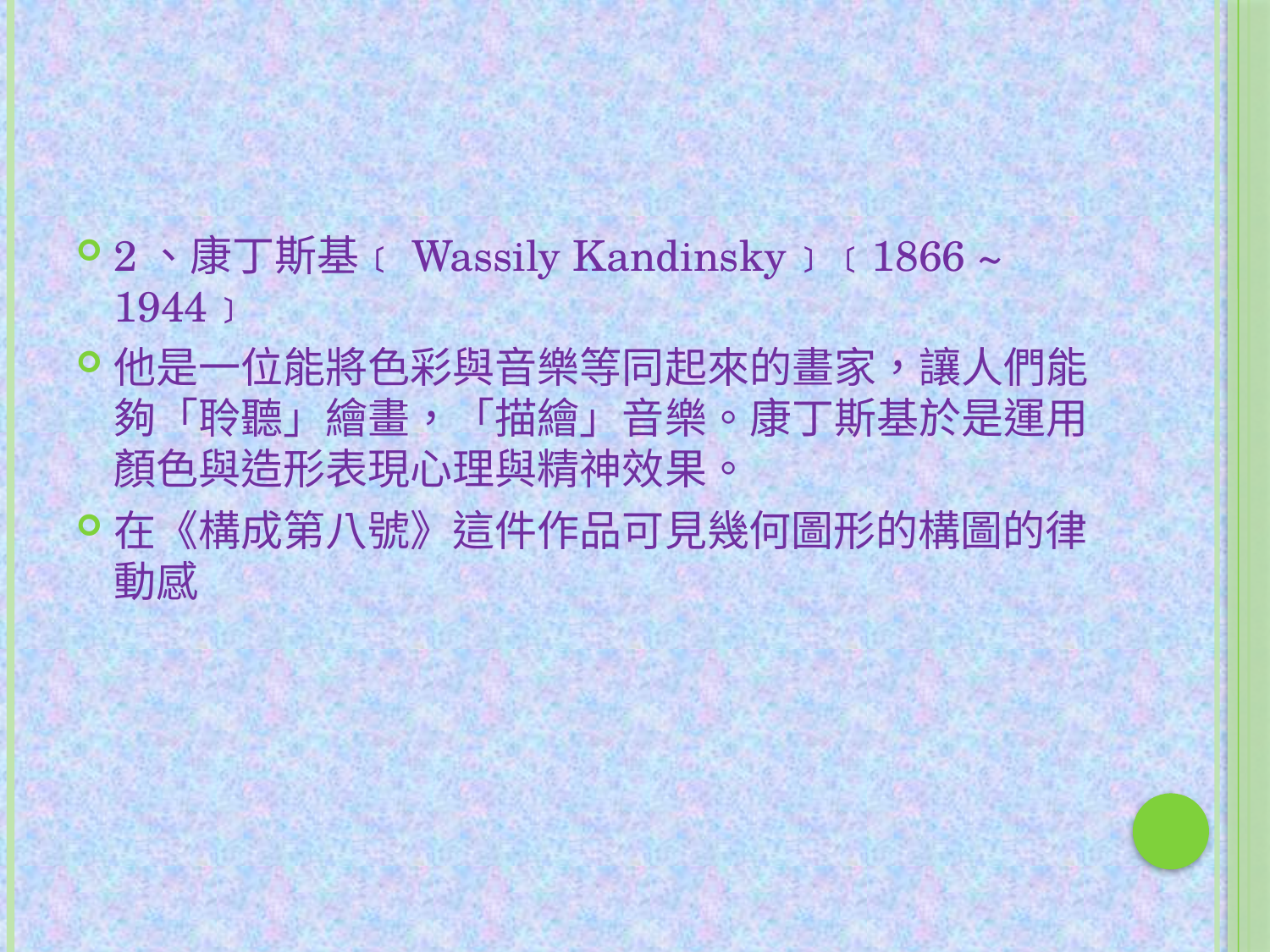

#
2、康丁斯基﹝Wassily Kandinsky﹞﹝1866 ~ 1944﹞
他是一位能將色彩與音樂等同起來的畫家，讓人們能夠「聆聽」繪畫，「描繪」音樂。康丁斯基於是運用顏色與造形表現心理與精神效果。
在《構成第八號》這件作品可見幾何圖形的構圖的律動感